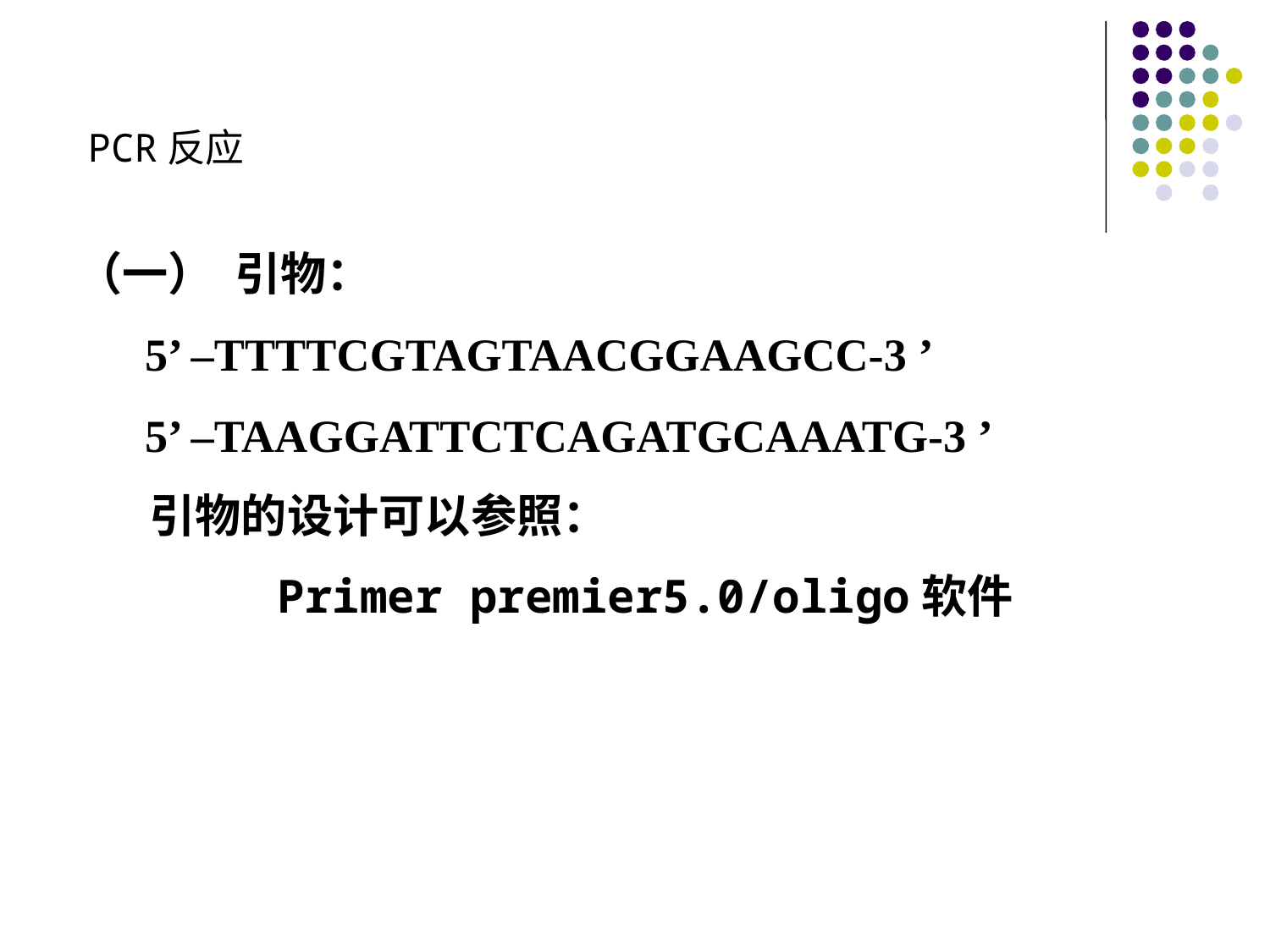

# PCR反应
（一）  引物：
      5’ –TTTTCGTAGTAACGGAAGCC-3 ’
      5’ –TAAGGATTCTCAGATGCAAATG-3 ’
      引物的设计可以参照：
Primer premier5.0/oligo软件